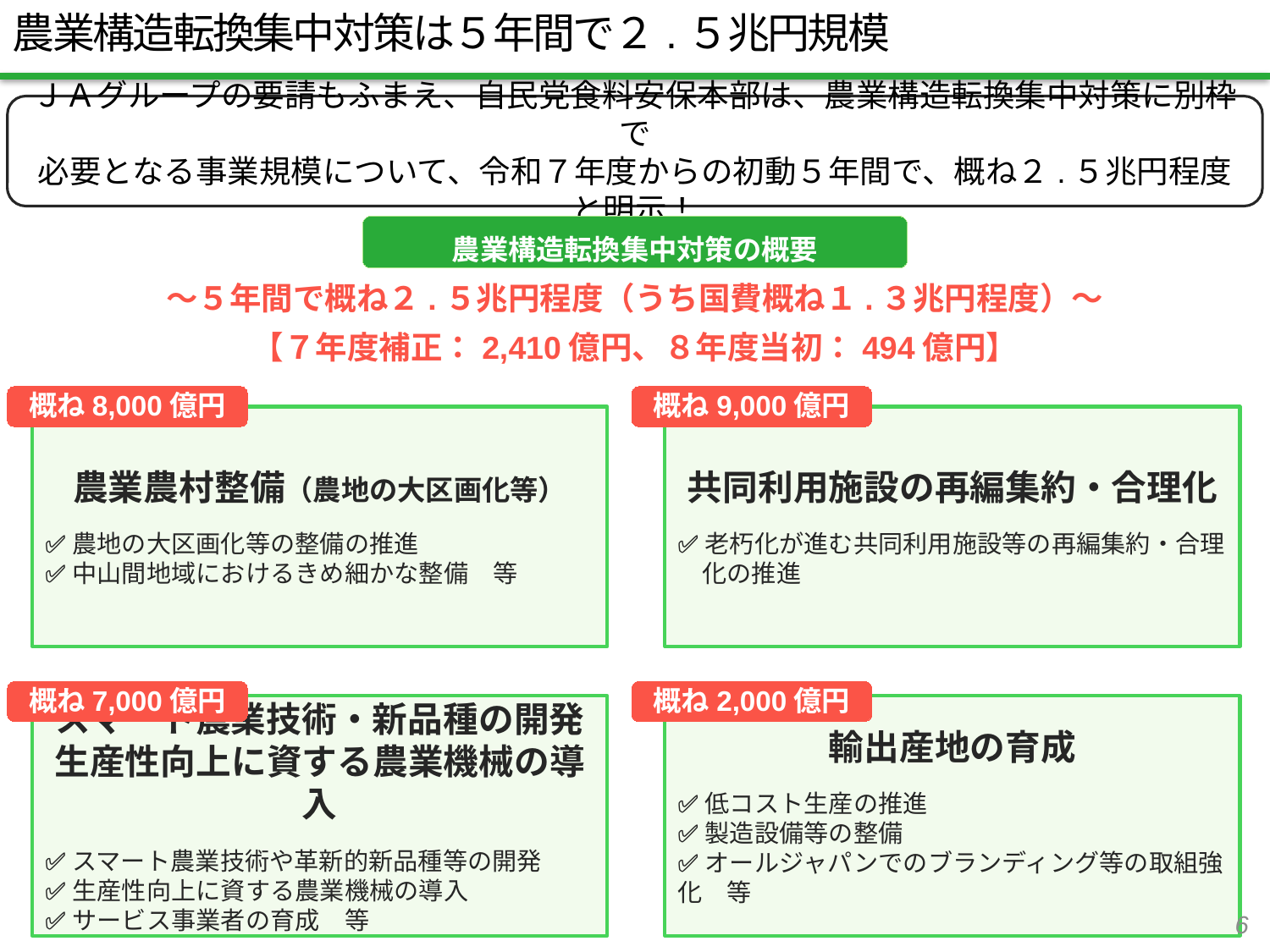

農業構造転換集中対策は５年間で２.５兆円規模
ＪＡグループの要請もふまえ、自民党食料安保本部は、農業構造転換集中対策に別枠で
必要となる事業規模について、令和７年度からの初動５年間で、概ね２.５兆円程度と明示！
農業構造転換集中対策の概要
～５年間で概ね２.５兆円程度（うち国費概ね１.３兆円程度）～
【７年度補正：2,410億円、８年度当初：494億円】
概ね8,000億円
概ね9,000億円
農業農村整備（農地の大区画化等）
✅農地の大区画化等の整備の推進
✅中山間地域におけるきめ細かな整備　等
共同利用施設の再編集約・合理化
✅老朽化が進む共同利用施設等の再編集約・合理化の推進
概ね7,000億円
概ね2,000億円
スマート農業技術・新品種の開発
生産性向上に資する農業機械の導入
✅スマート農業技術や革新的新品種等の開発
✅生産性向上に資する農業機械の導入
✅サービス事業者の育成　等
輸出産地の育成
✅低コスト生産の推進
✅製造設備等の整備
✅オールジャパンでのブランディング等の取組強化　等
6